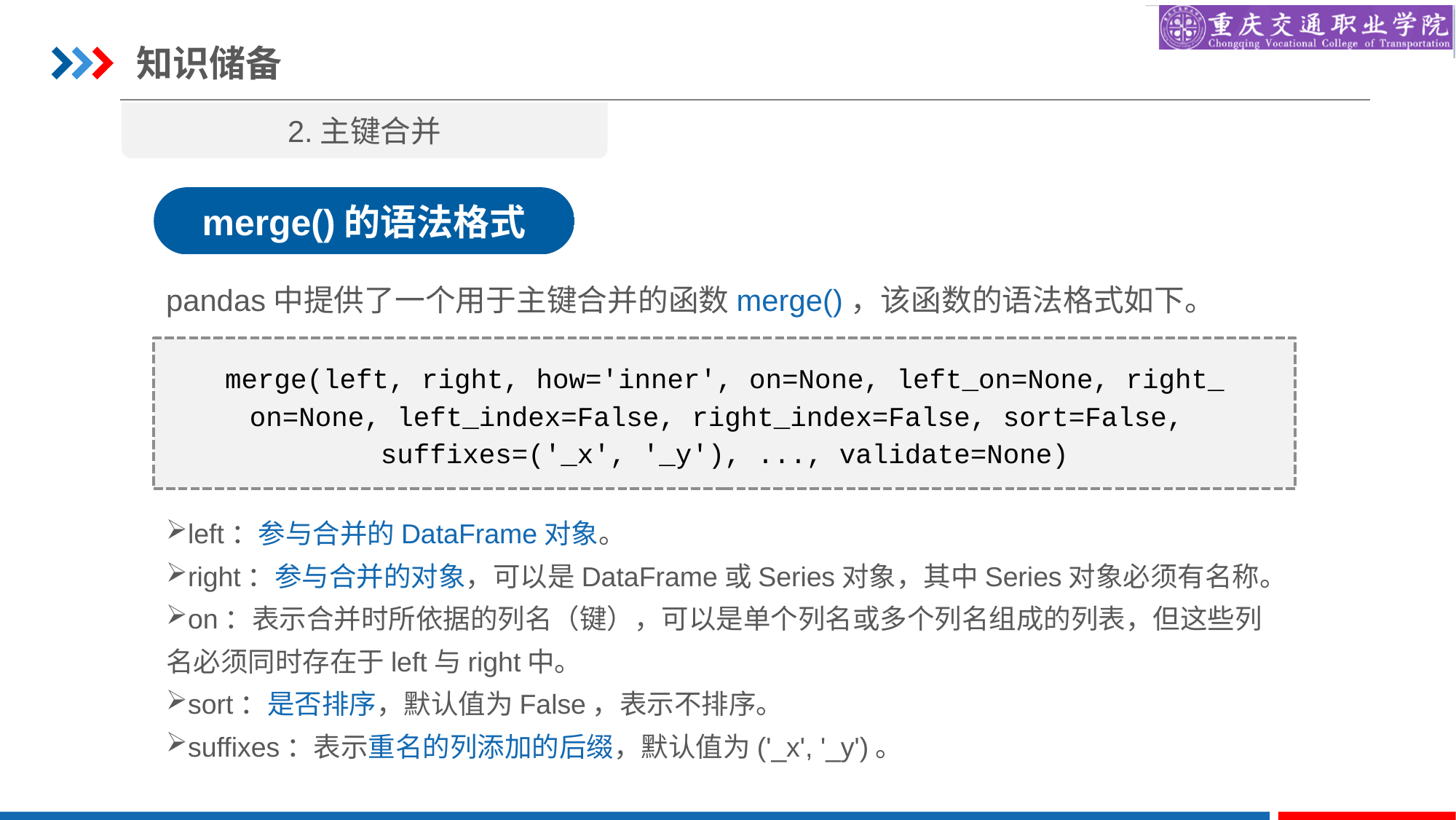

知识储备

2.主键合并
merge()的语法格式
pandas中提供了一个用于主键合并的函数merge()，该函数的语法格式如下。

merge(left, right, how='inner', on=None, left_on=None, right_on=None, left_index=False, right_index=False, sort=False,
suffixes=('_x', '_y'), ..., validate=None)
left：参与合并的DataFrame对象。
right：参与合并的对象，可以是DataFrame或Series对象，其中Series对象必须有名称。
on：表示合并时所依据的列名（键），可以是单个列名或多个列名组成的列表，但这些列名必须同时存在于left与right中。
sort：是否排序，默认值为False，表示不排序。
suffixes：表示重名的列添加的后缀，默认值为('_x', '_y')。